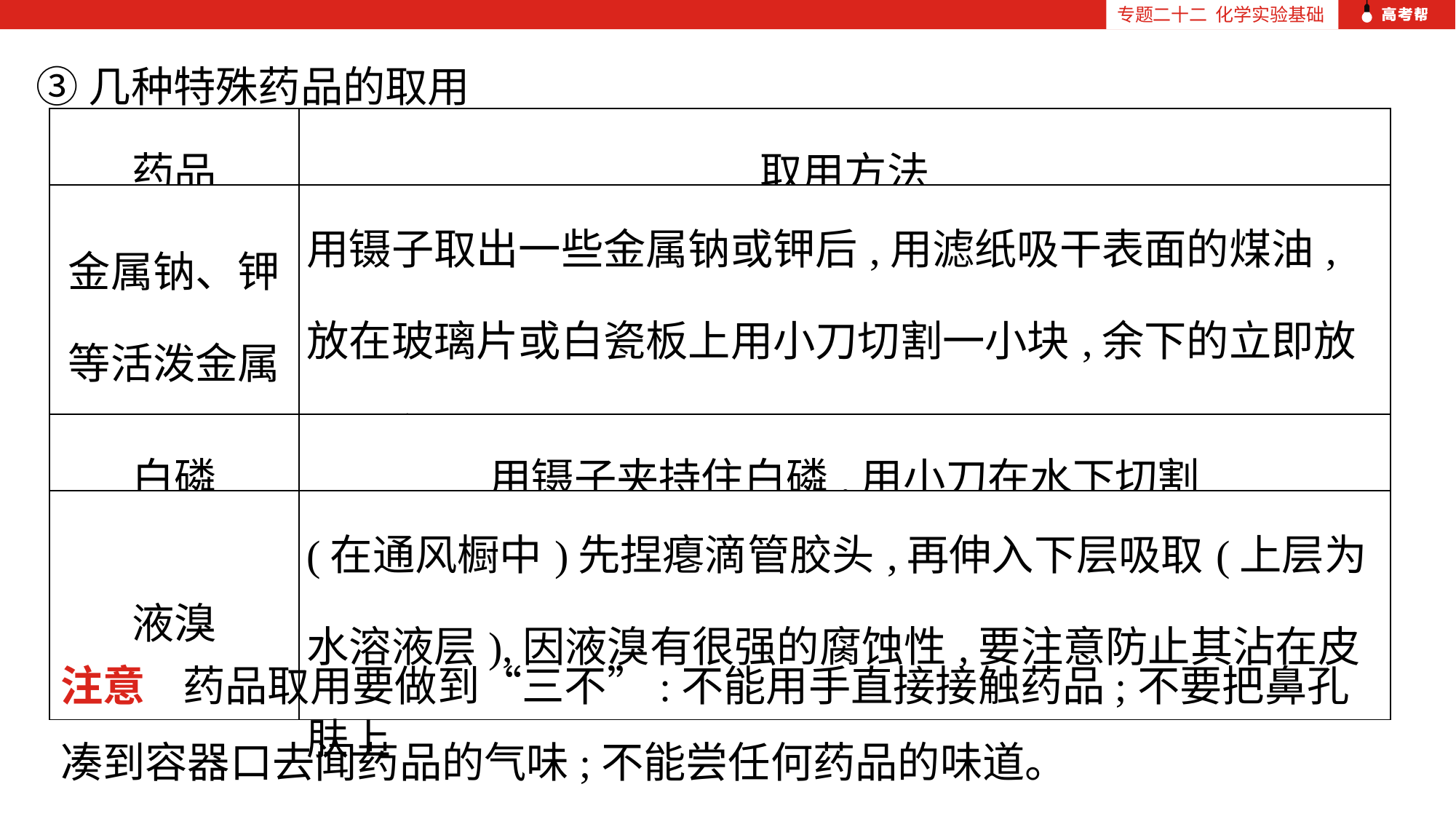

专题二十二  化学实验基础
③几种特殊药品的取用
| 药品 | 取用方法 |
| --- | --- |
| 金属钠、钾 等活泼金属 | 用镊子取出一些金属钠或钾后,用滤纸吸干表面的煤油,放在玻璃片或白瓷板上用小刀切割一小块,余下的立即放回原瓶 |
| 白磷 | 用镊子夹持住白磷,用小刀在水下切割 |
| 液溴 | (在通风橱中)先捏瘪滴管胶头,再伸入下层吸取(上层为水溶液层),因液溴有很强的腐蚀性,要注意防止其沾在皮肤上 |
注意    药品取用要做到“三不”:不能用手直接接触药品;不要把鼻孔凑到容器口去闻药品的气味;不能尝任何药品的味道。